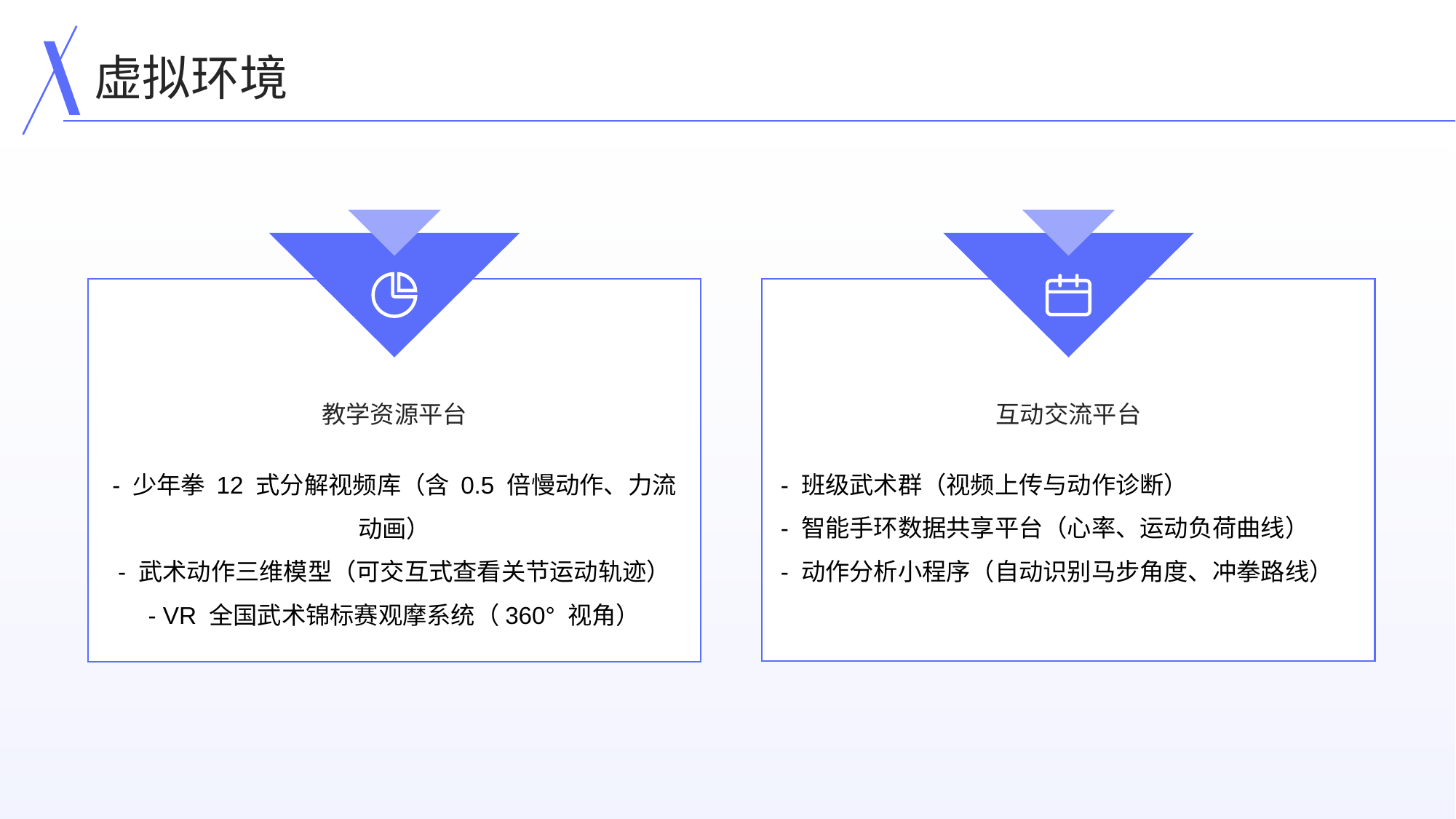

虚拟环境

教学资源平台
互动交流平台
- 班级武术群（视频上传与动作诊断）
- 智能手环数据共享平台（心率、运动负荷曲线）
- 动作分析小程序（自动识别马步角度、冲拳路线）
- 少年拳 12 式分解视频库（含 0.5 倍慢动作、力流动画）
- 武术动作三维模型（可交互式查看关节运动轨迹）
- VR 全国武术锦标赛观摩系统（360° 视角）